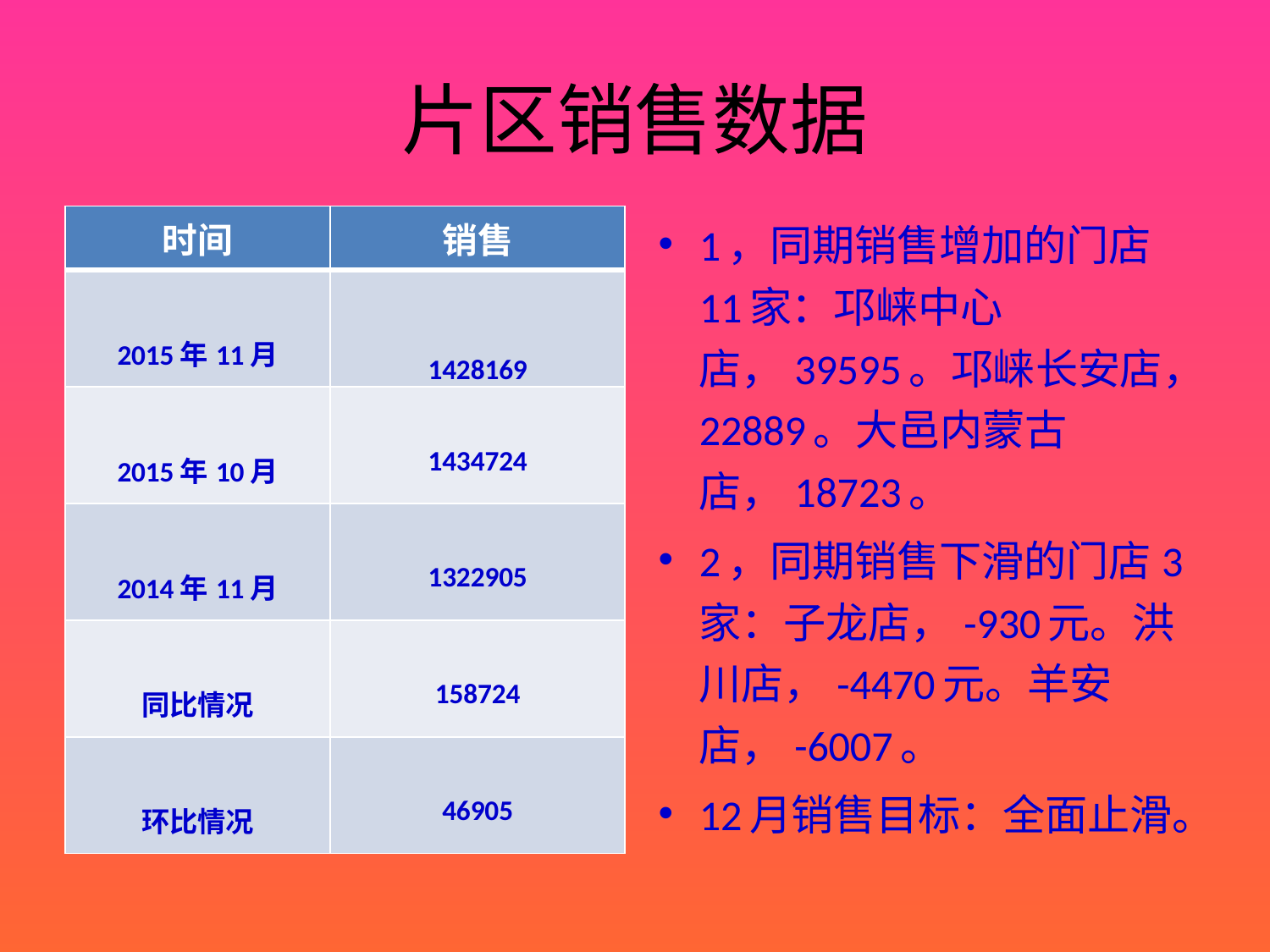

# 片区销售数据
| 时间 | 销售 |
| --- | --- |
| 2015年11月 | 1428169 |
| 2015年10月 | 1434724 |
| 2014年11月 | 1322905 |
| 同比情况 | 158724 |
| 环比情况 | 46905 |
1，同期销售增加的门店11家：邛崃中心店，39595。邛崃长安店，22889。大邑内蒙古店，18723。
2，同期销售下滑的门店3家：子龙店，-930元。洪川店，-4470元。羊安店，-6007。
12月销售目标：全面止滑。